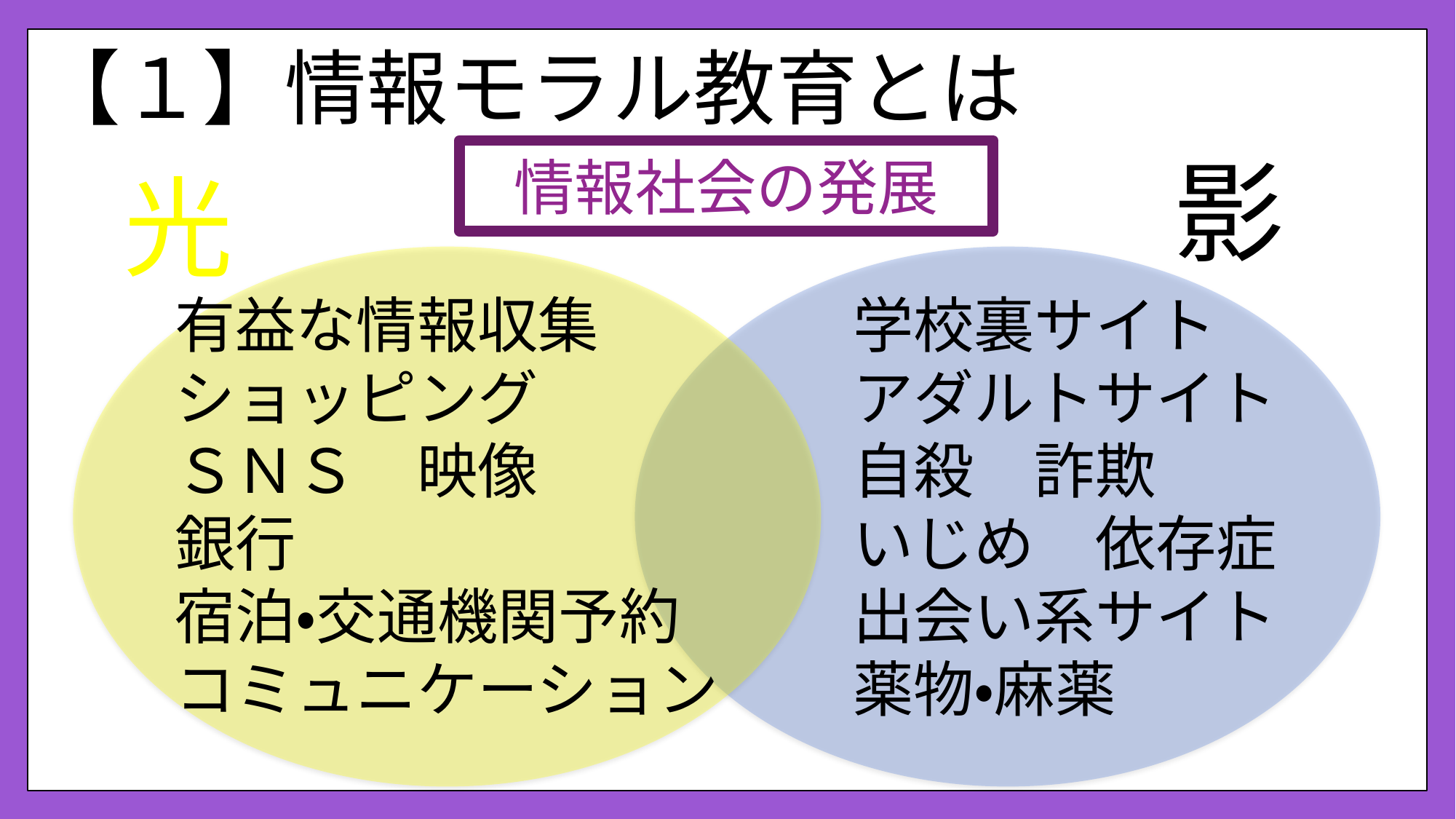

# 【１】情報モラル教育とは
影
情報社会の発展
光

有益な情報収集
ショッピング
ＳＮＳ　映像
銀行
宿泊・交通機関予約
コミュニケーション
学校裏サイト
アダルトサイト
自殺　詐欺
いじめ　依存症
出会い系サイト
薬物・麻薬